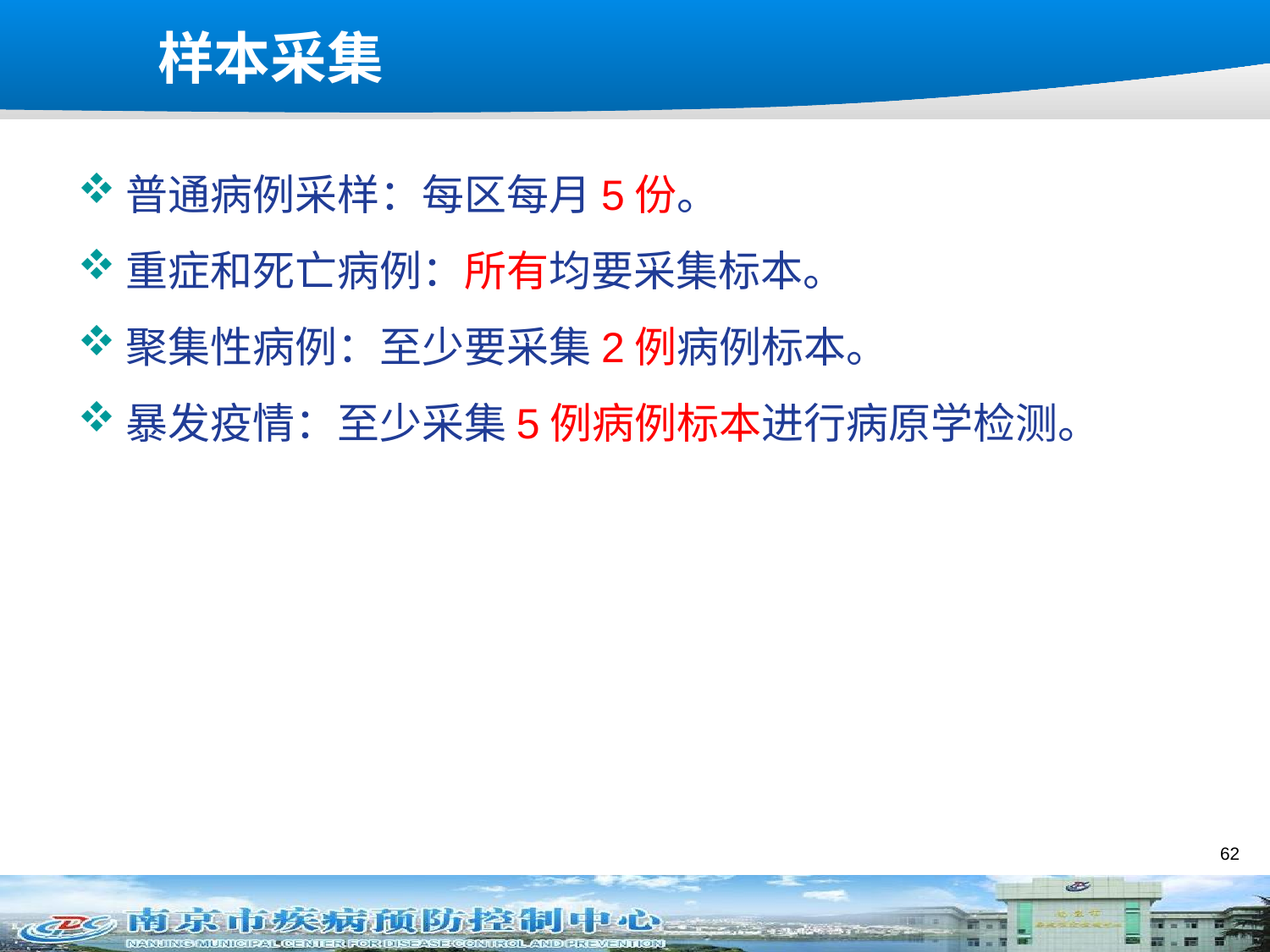

# 样本采集
普通病例采样：每区每月5份。
重症和死亡病例：所有均要采集标本。
聚集性病例：至少要采集2例病例标本。
暴发疫情：至少采集5例病例标本进行病原学检测。

62